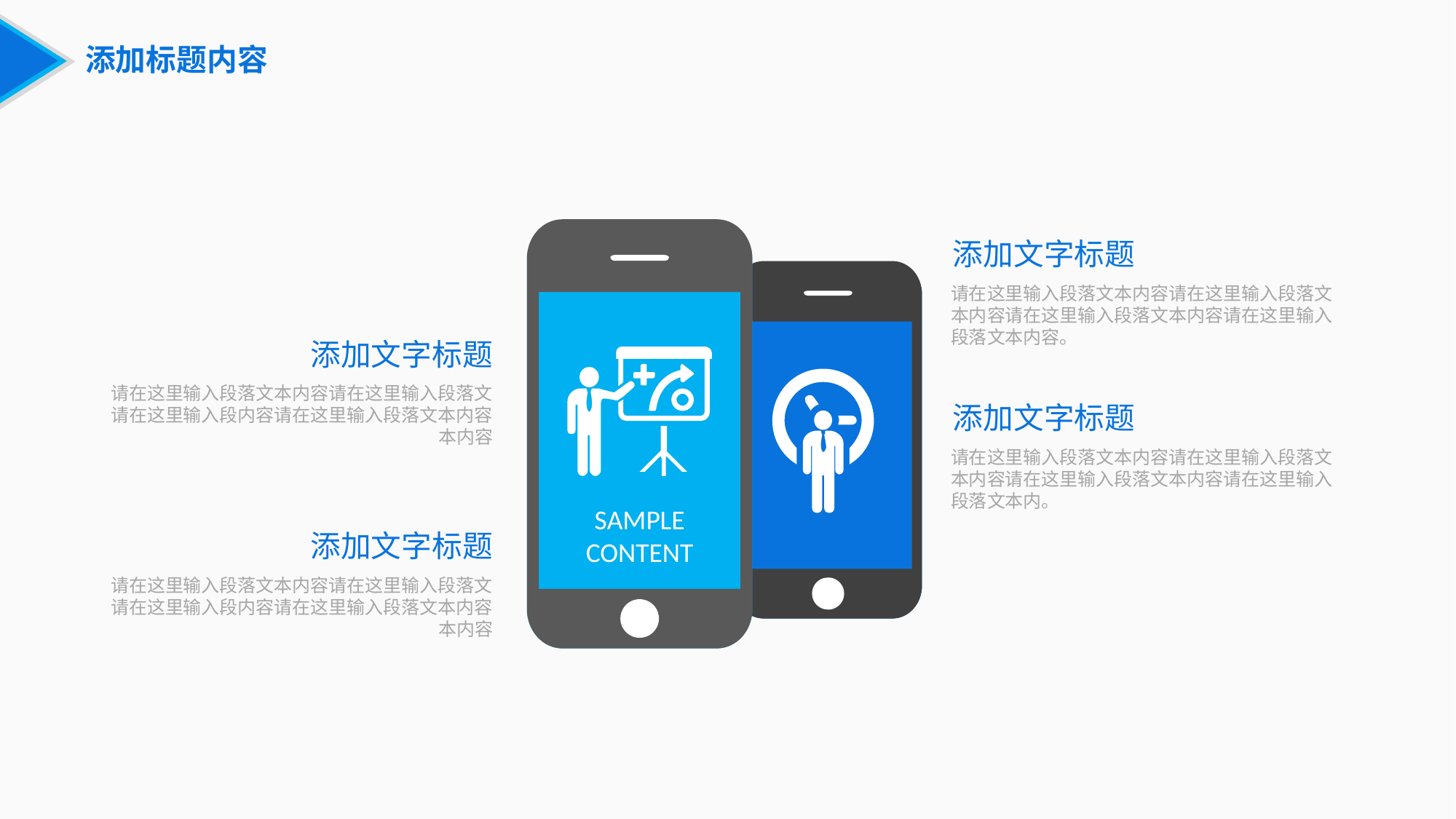

添加标题内容

SAMPLE CONTENT

添加文字标题
请在这里输入段落文本内容请在这里输入段落文本内容请在这里输入段落文本内容请在这里输入段落文本内容。
添加文字标题
请在这里输入段落文本内容请在这里输入段落文请在这里输入段内容请在这里输入段落文本内容本内容
添加文字标题
请在这里输入段落文本内容请在这里输入段落文本内容请在这里输入段落文本内容请在这里输入段落文本内。

添加文字标题
请在这里输入段落文本内容请在这里输入段落文请在这里输入段内容请在这里输入段落文本内容本内容